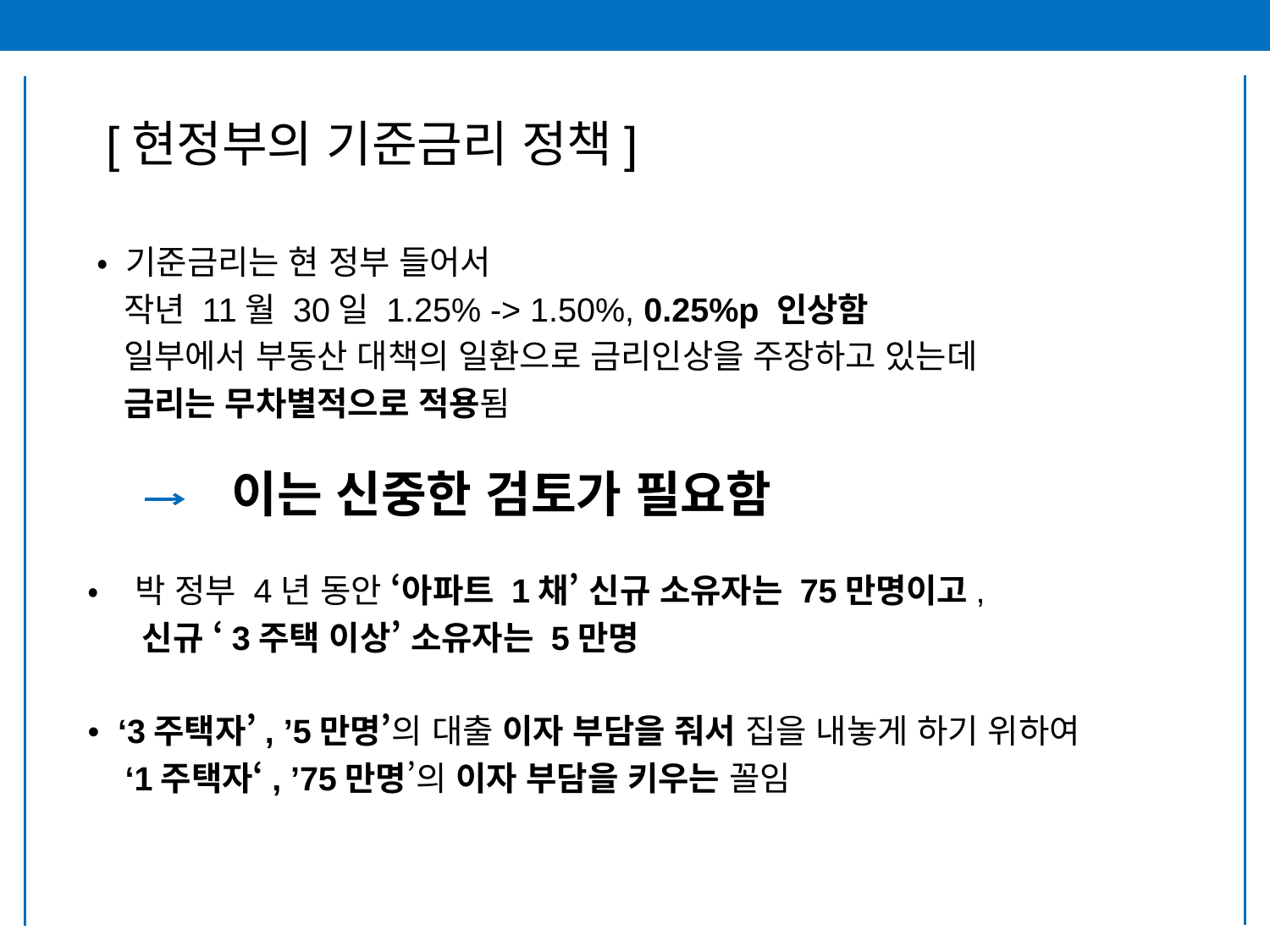

[현정부의 기준금리 정책]

 • 기준금리는 현 정부 들어서
   작년 11월 30일 1.25% -> 1.50%, 0.25%p 인상함
   일부에서 부동산 대책의 일환으로 금리인상을 주장하고 있는데
   금리는 무차별적으로 적용됨

•   박 정부 4년 동안 ‘아파트 1채’ 신규 소유자는 75만명이고,
     신규 ‘3주택 이상’ 소유자는 5만명

•  ‘3주택자’, ’5만명’의 대출 이자 부담을 줘서 집을 내놓게 하기 위하여
    ‘1주택자‘, ’75만명’의 이자 부담을 키우는 꼴임

이는 신중한 검토가 필요함